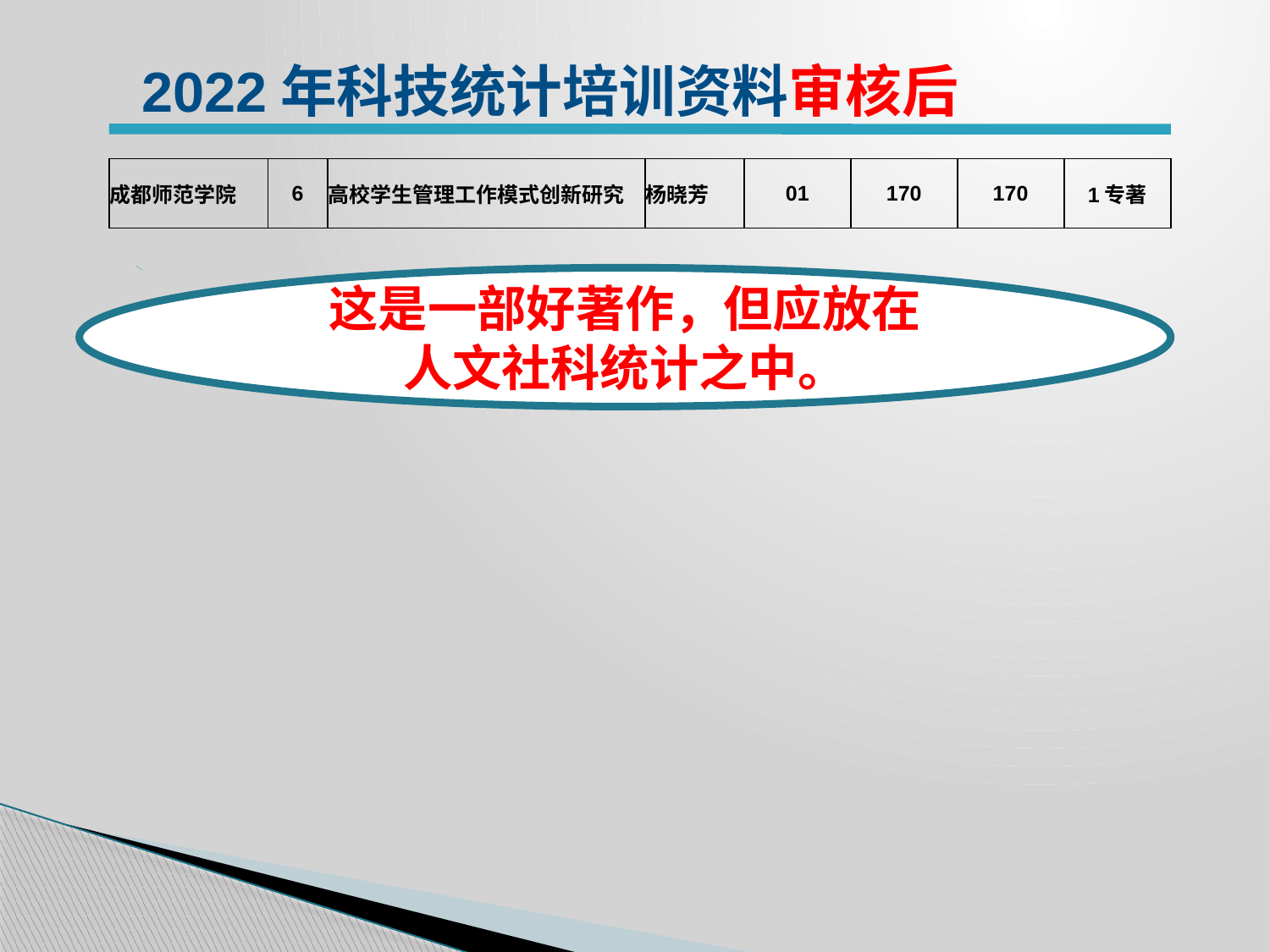

2022年科技统计培训资料审核后
| 成都师范学院 | 6 | 高校学生管理工作模式创新研究 | 杨晓芳 | 01 | 170 | 170 | 1专著 |
| --- | --- | --- | --- | --- | --- | --- | --- |
这是一部好著作，但应放在
人文社科统计之中。